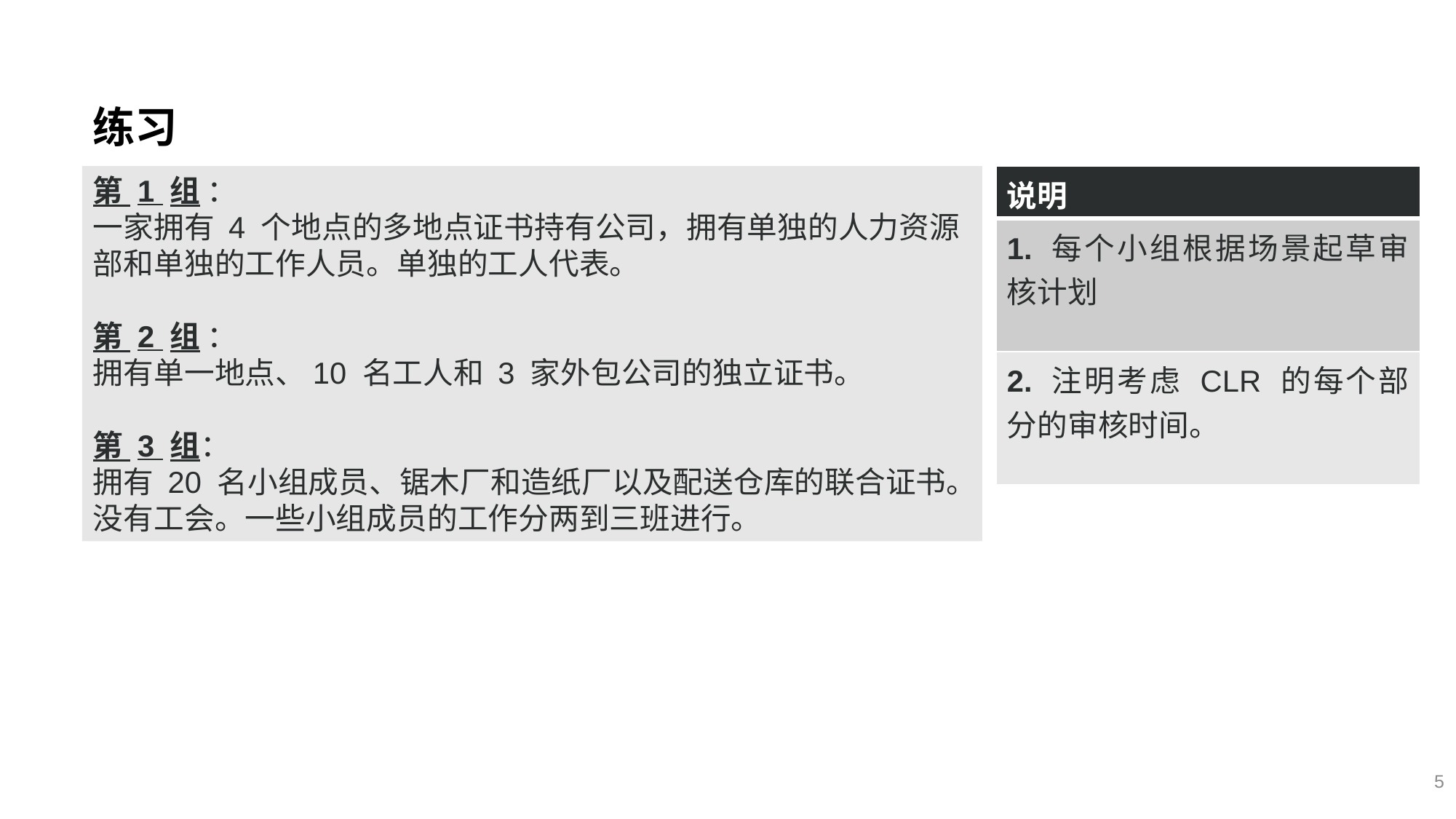

练习
第 1 组 ：
一家拥有 4 个地点的多地点证书持有公司，拥有单独的人力资源部和单独的工作人员。单独的工人代表。
​
第 2 组 ：
拥有单一地点、10 名工人和 3 家外包公司的独立证书。
​
第 3 组：
拥有 20 名小组成员、锯木厂和造纸厂以及配送仓库的联合证书。没有工会。一些小组成员的工作分两到三班进行。
| 说明 |
| --- |
| 1. 每个小组根据场景起草审核计划 |
| 2. 注明考虑 CLR 的每个部分的审核时间。 |
5